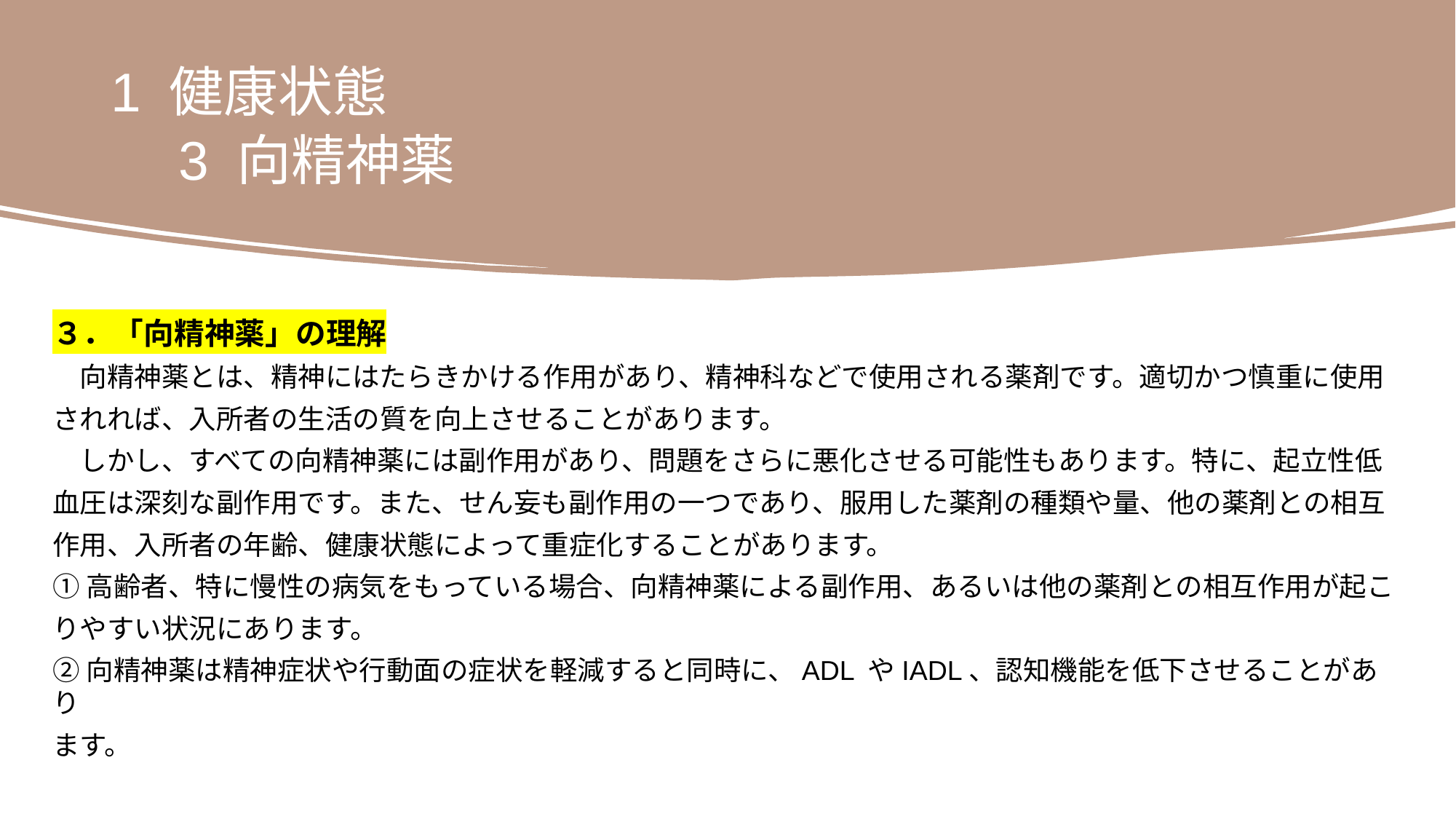

1 健康状態
　3 向精神薬

３．「向精神薬」の理解
　向精神薬とは、精神にはたらきかける作用があり、精神科などで使用される薬剤です。適切かつ慎重に使用
されれば、入所者の生活の質を向上させることがあります。
　しかし、すべての向精神薬には副作用があり、問題をさらに悪化させる可能性もあります。特に、起立性低
血圧は深刻な副作用です。また、せん妄も副作用の一つであり、服用した薬剤の種類や量、他の薬剤との相互
作用、入所者の年齢、健康状態によって重症化することがあります。
①高齢者、特に慢性の病気をもっている場合、向精神薬による副作用、あるいは他の薬剤との相互作用が起こ
りやすい状況にあります。
②向精神薬は精神症状や行動面の症状を軽減すると同時に、ADL やIADL、認知機能を低下させることがあり
ます。